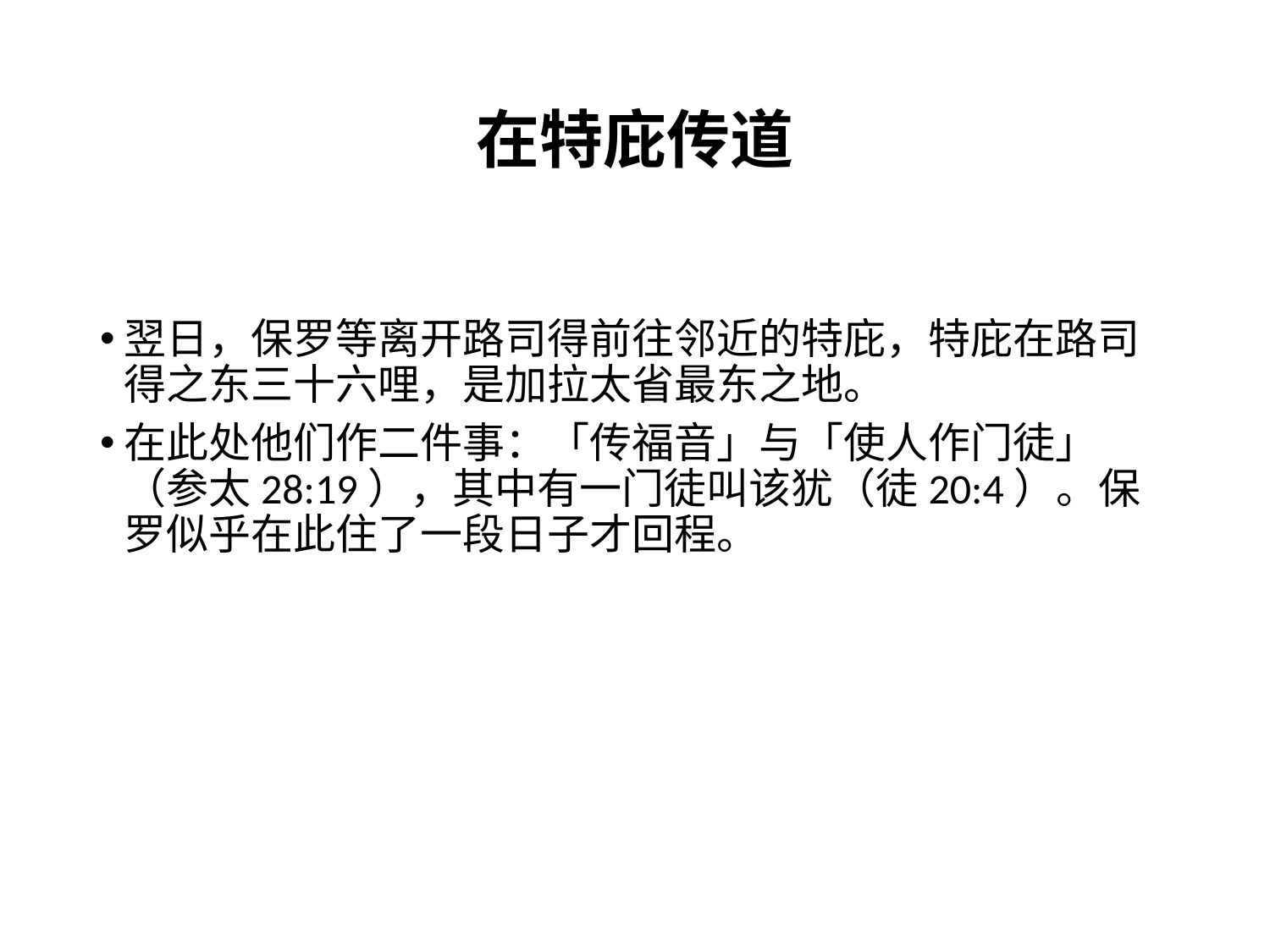

# 在特庇传道

翌日，保罗等离开路司得前往邻近的特庇，特庇在路司得之东三十六哩，是加拉太省最东之地。
在此处他们作二件事：「传福音」与「使人作门徒」（参太28:19），其中有一门徒叫该犹（徒20:4）。保罗似乎在此住了一段日子才回程。